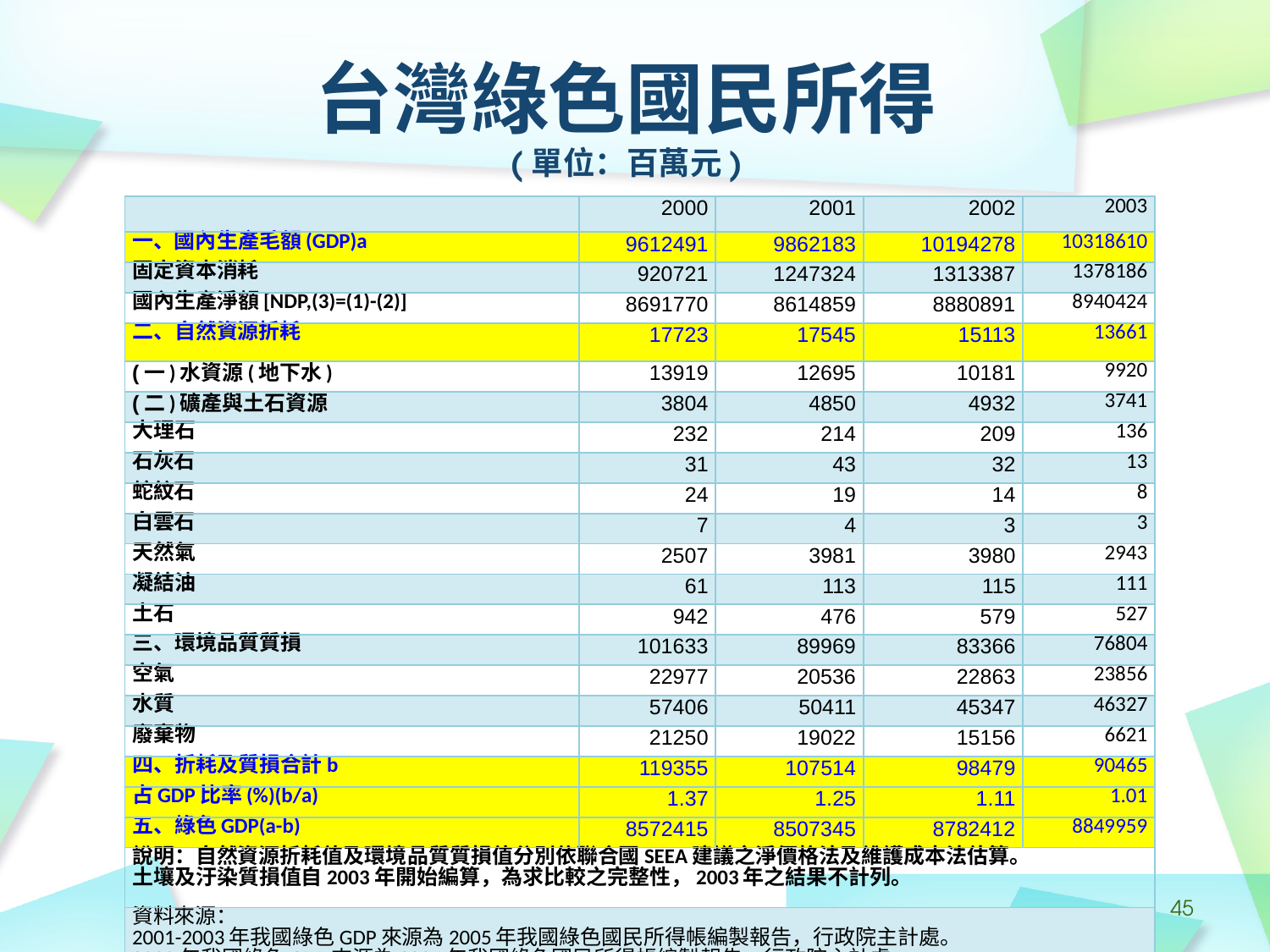

# 台灣綠色國民所得 (單位：百萬元)
|  | 2000 | 2001 | 2002 | 2003 |
| --- | --- | --- | --- | --- |
| 一、國內生產毛額(GDP)a | 9612491 | 9862183 | 10194278 | 10318610 |
| 固定資本消耗 | 920721 | 1247324 | 1313387 | 1378186 |
| 國內生產淨額[NDP,(3)=(1)-(2)] | 8691770 | 8614859 | 8880891 | 8940424 |
| 二、自然資源折耗 | 17723 | 17545 | 15113 | 13661 |
| (一)水資源(地下水) | 13919 | 12695 | 10181 | 9920 |
| (二)礦產與土石資源 | 3804 | 4850 | 4932 | 3741 |
| 大理石 | 232 | 214 | 209 | 136 |
| 石灰石 | 31 | 43 | 32 | 13 |
| 蛇紋石 | 24 | 19 | 14 | 8 |
| 白雲石 | 7 | 4 | 3 | 3 |
| 天然氣 | 2507 | 3981 | 3980 | 2943 |
| 凝結油 | 61 | 113 | 115 | 111 |
| 土石 | 942 | 476 | 579 | 527 |
| 三、環境品質質損 | 101633 | 89969 | 83366 | 76804 |
| 空氣 | 22977 | 20536 | 22863 | 23856 |
| 水質 | 57406 | 50411 | 45347 | 46327 |
| 廢棄物 | 21250 | 19022 | 15156 | 6621 |
| 四、折耗及質損合計b | 119355 | 107514 | 98479 | 90465 |
| 占GDP比率(%)(b/a) | 1.37 | 1.25 | 1.11 | 1.01 |
| 五、綠色GDP(a-b) | 8572415 | 8507345 | 8782412 | 8849959 |
| 說明：自然資源折耗值及環境品質質損值分別依聯合國SEEA建議之淨價格法及維護成本法估算。 土壤及汙染質損值自2003年開始編算，為求比較之完整性，2003年之結果不計列。 |  |  |  |  |
| 資料來源： 2001-2003年我國綠色GDP來源為2005年我國綠色國民所得帳編製報告，行政院主計處。 2000年我國綠色GDP來源為2004年我國綠色國民所得帳編製報告，行政院主計處。 |  |  |  |  |
45